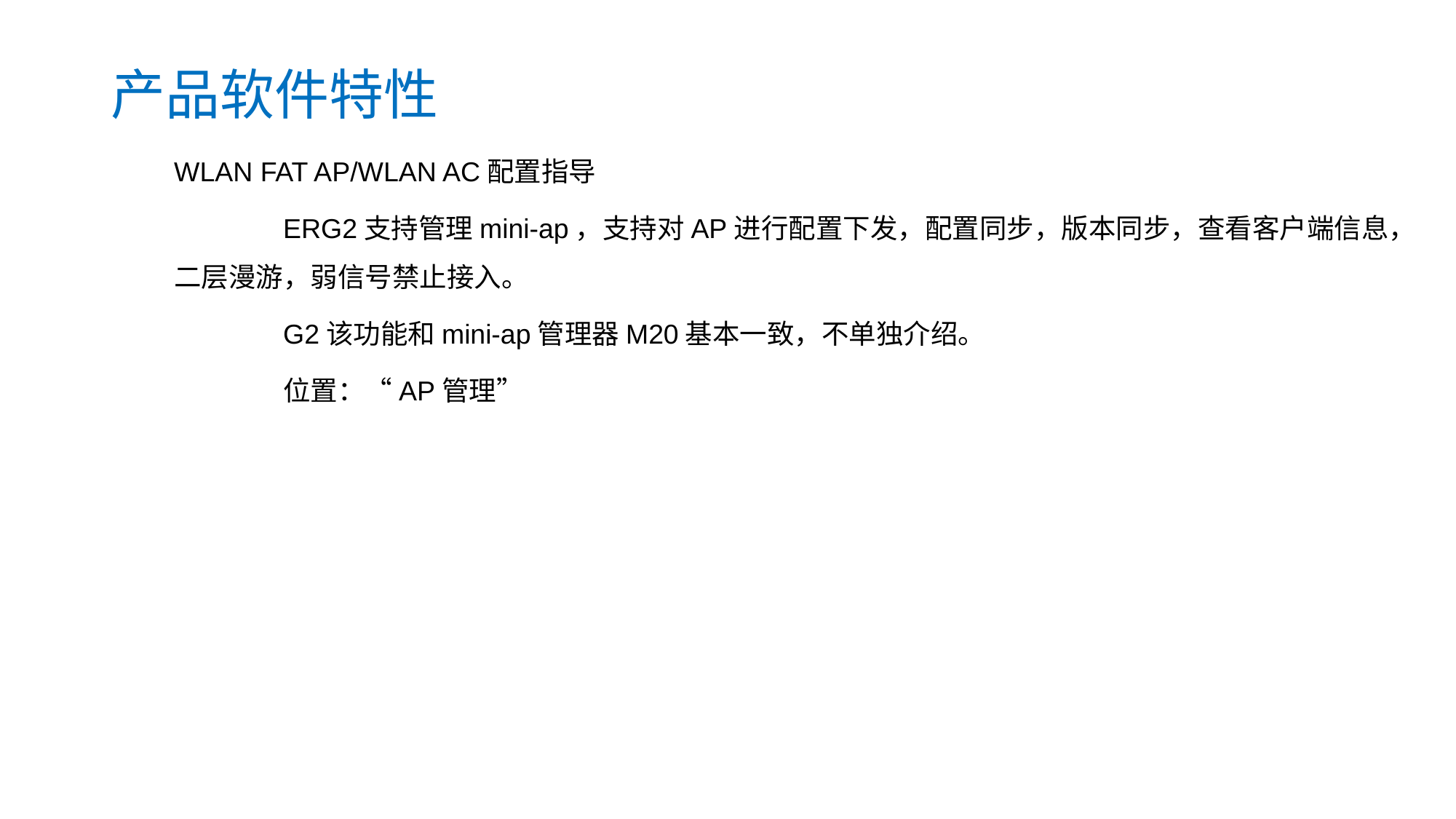

产品软件特性
WLAN FAT AP/WLAN AC配置指导
	ERG2支持管理mini-ap，支持对AP进行配置下发，配置同步，版本同步，查看客户端信息，二层漫游，弱信号禁止接入。
	G2该功能和mini-ap管理器M20基本一致，不单独介绍。
	位置：“AP管理”